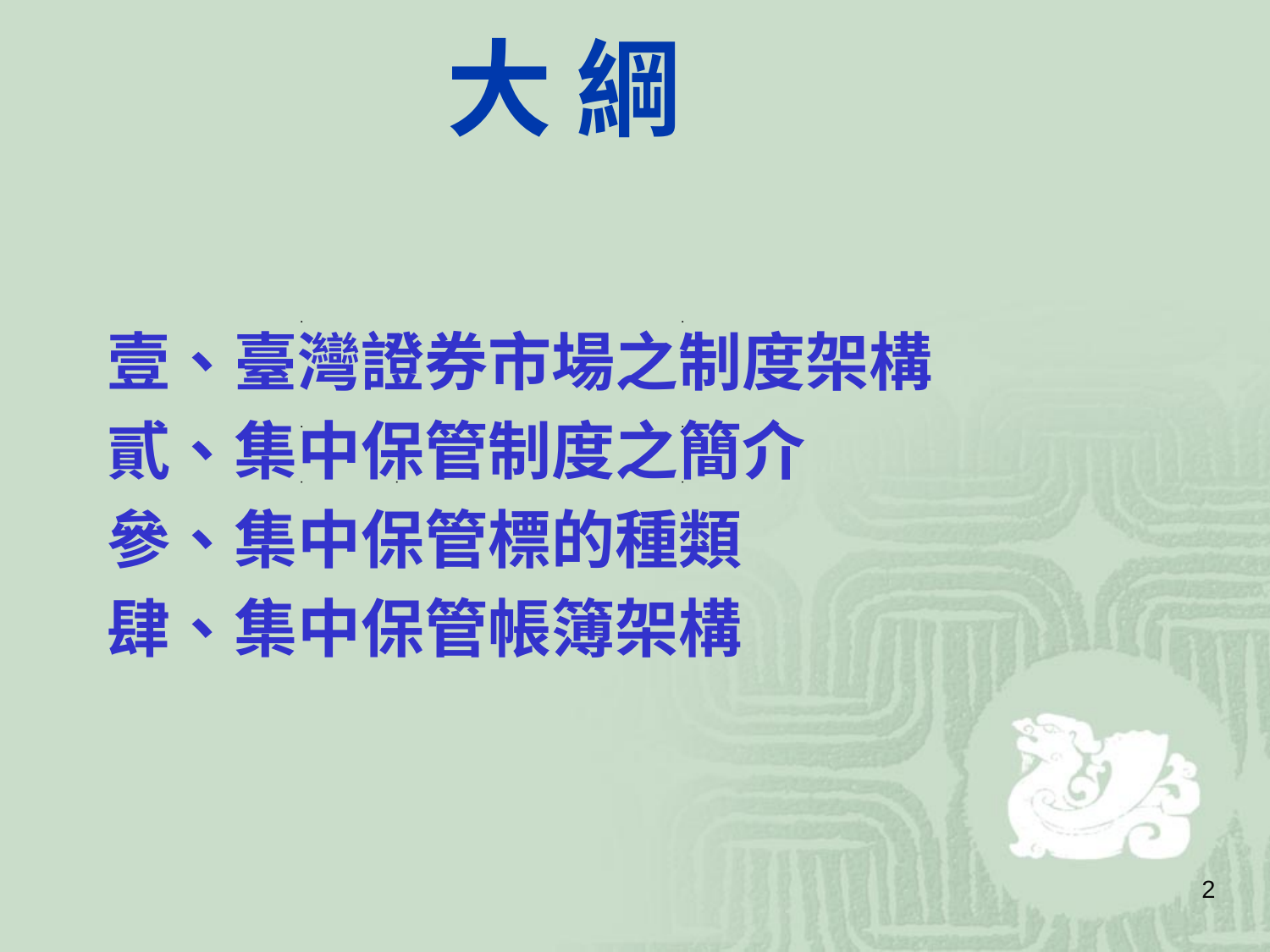

# 大 綱
壹、臺灣證券市場之制度架構
貳、集中保管制度之簡介
參、集中保管標的種類
肆、集中保管帳簿架構

2